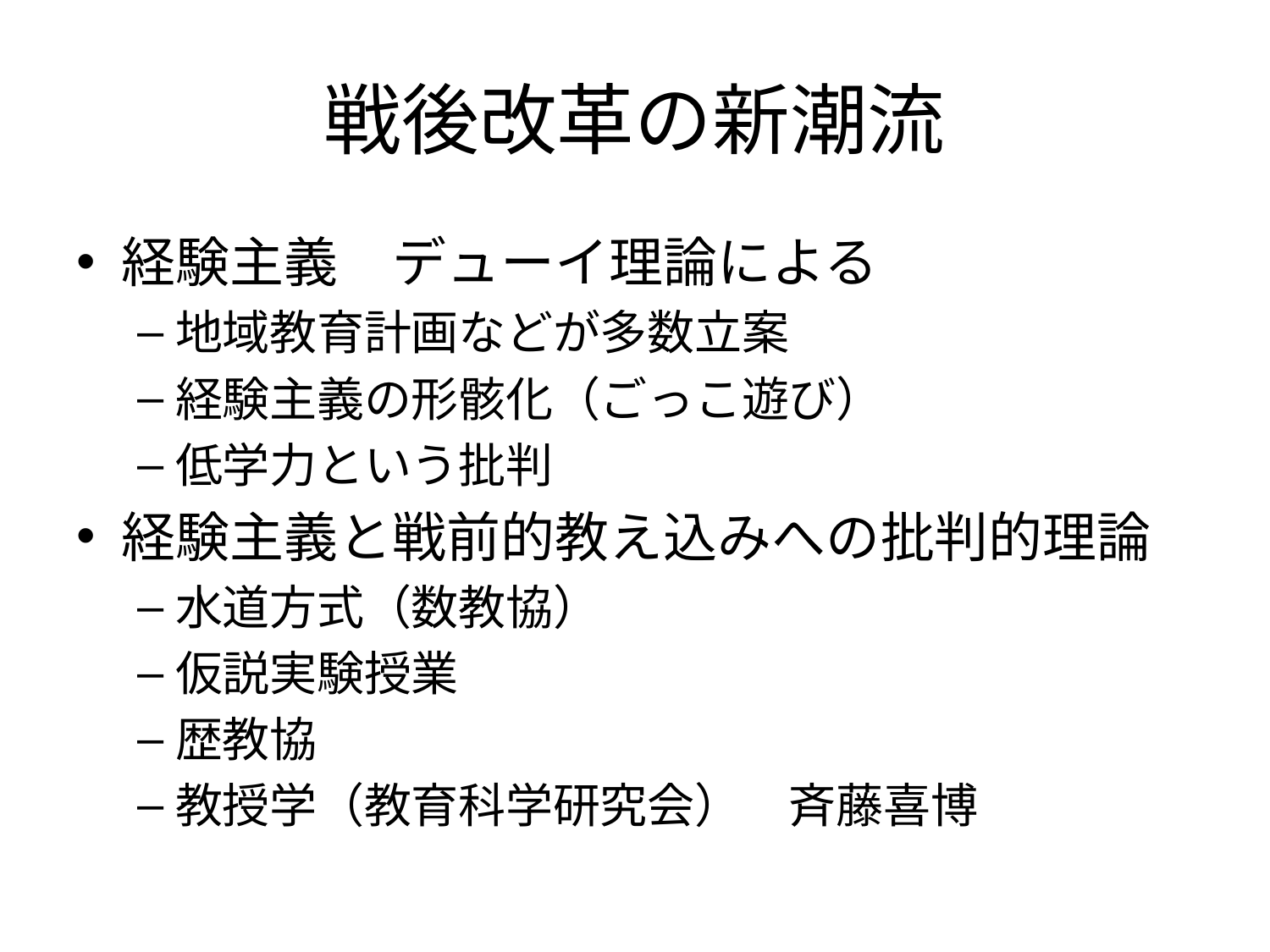

# 戦後改革の新潮流
経験主義　デューイ理論による
地域教育計画などが多数立案
経験主義の形骸化（ごっこ遊び）
低学力という批判
経験主義と戦前的教え込みへの批判的理論
水道方式（数教協）
仮説実験授業
歴教協
教授学（教育科学研究会）　斉藤喜博